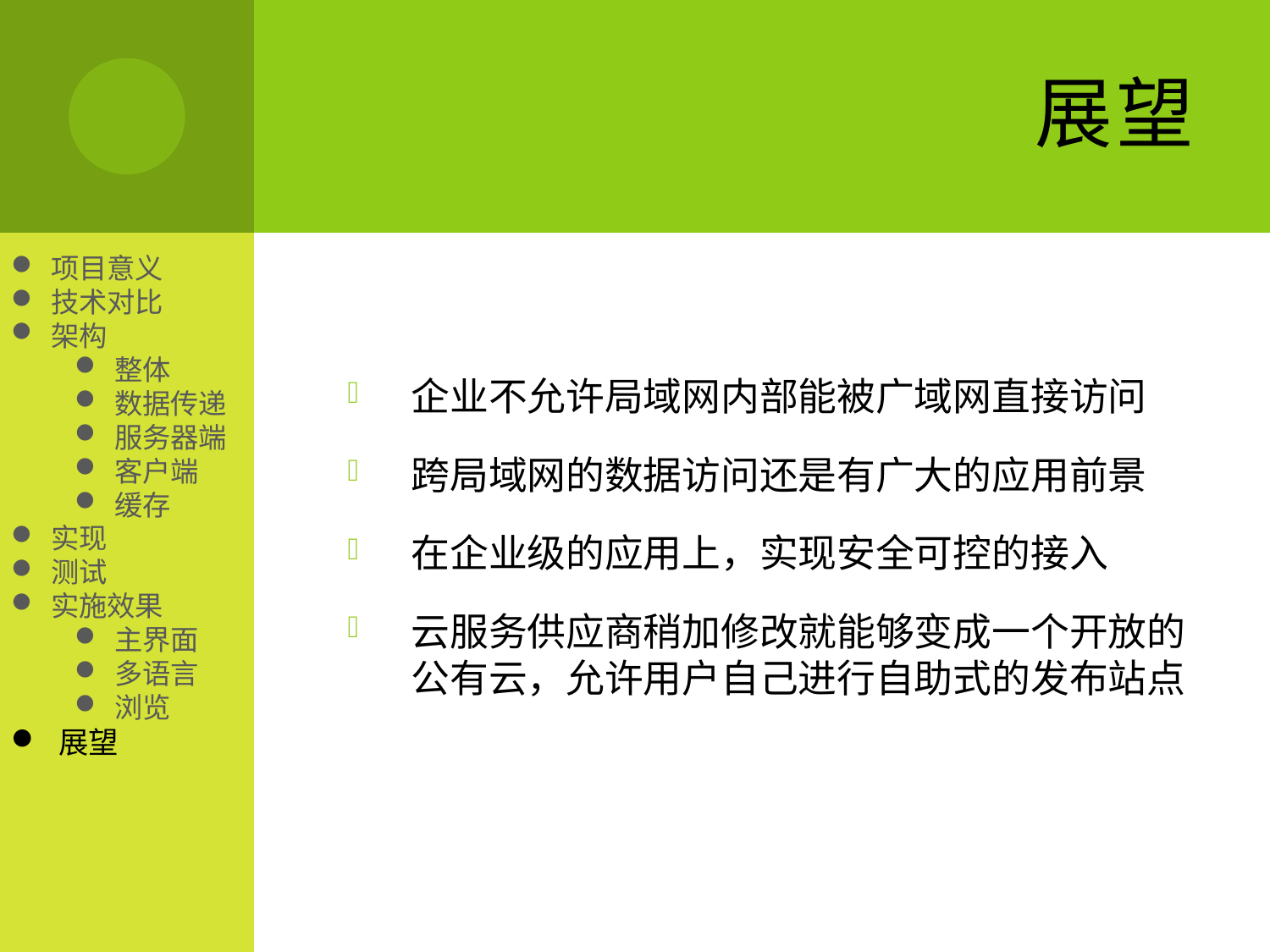

# 展望
项目意义
技术对比
架构
整体
数据传递
服务器端
客户端
缓存
实现
测试
实施效果
主界面
多语言
浏览
展望
企业不允许局域网内部能被广域网直接访问
跨局域网的数据访问还是有广大的应用前景
在企业级的应用上，实现安全可控的接入
云服务供应商稍加修改就能够变成一个开放的公有云，允许用户自己进行自助式的发布站点